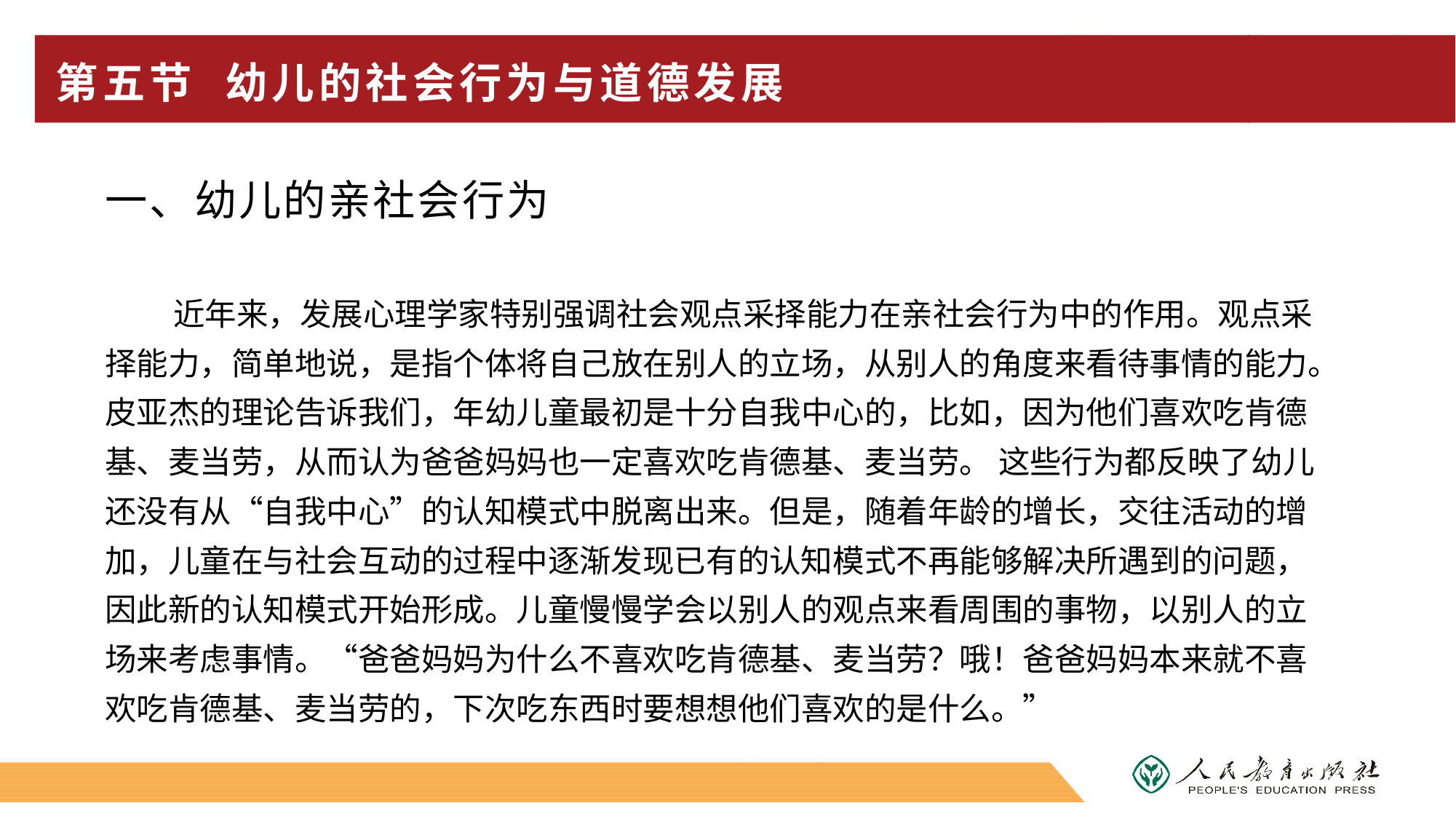

# 第五节  幼儿的社会行为与道德发展
一、幼儿的亲社会行为
近年来，发展心理学家特别强调社会观点采择能力在亲社会行为中的作用。观点采择能力，简单地说，是指个体将自己放在别人的立场，从别人的角度来看待事情的能力。皮亚杰的理论告诉我们，年幼儿童最初是十分自我中心的，比如，因为他们喜欢吃肯德基、麦当劳，从而认为爸爸妈妈也一定喜欢吃肯德基、麦当劳。 这些行为都反映了幼儿还没有从“自我中心”的认知模式中脱离出来。但是，随着年龄的增长，交往活动的增加，儿童在与社会互动的过程中逐渐发现已有的认知模式不再能够解决所遇到的问题，因此新的认知模式开始形成。儿童慢慢学会以别人的观点来看周围的事物，以别人的立场来考虑事情。“爸爸妈妈为什么不喜欢吃肯德基、麦当劳？哦！爸爸妈妈本来就不喜欢吃肯德基、麦当劳的，下次吃东西时要想想他们喜欢的是什么。”